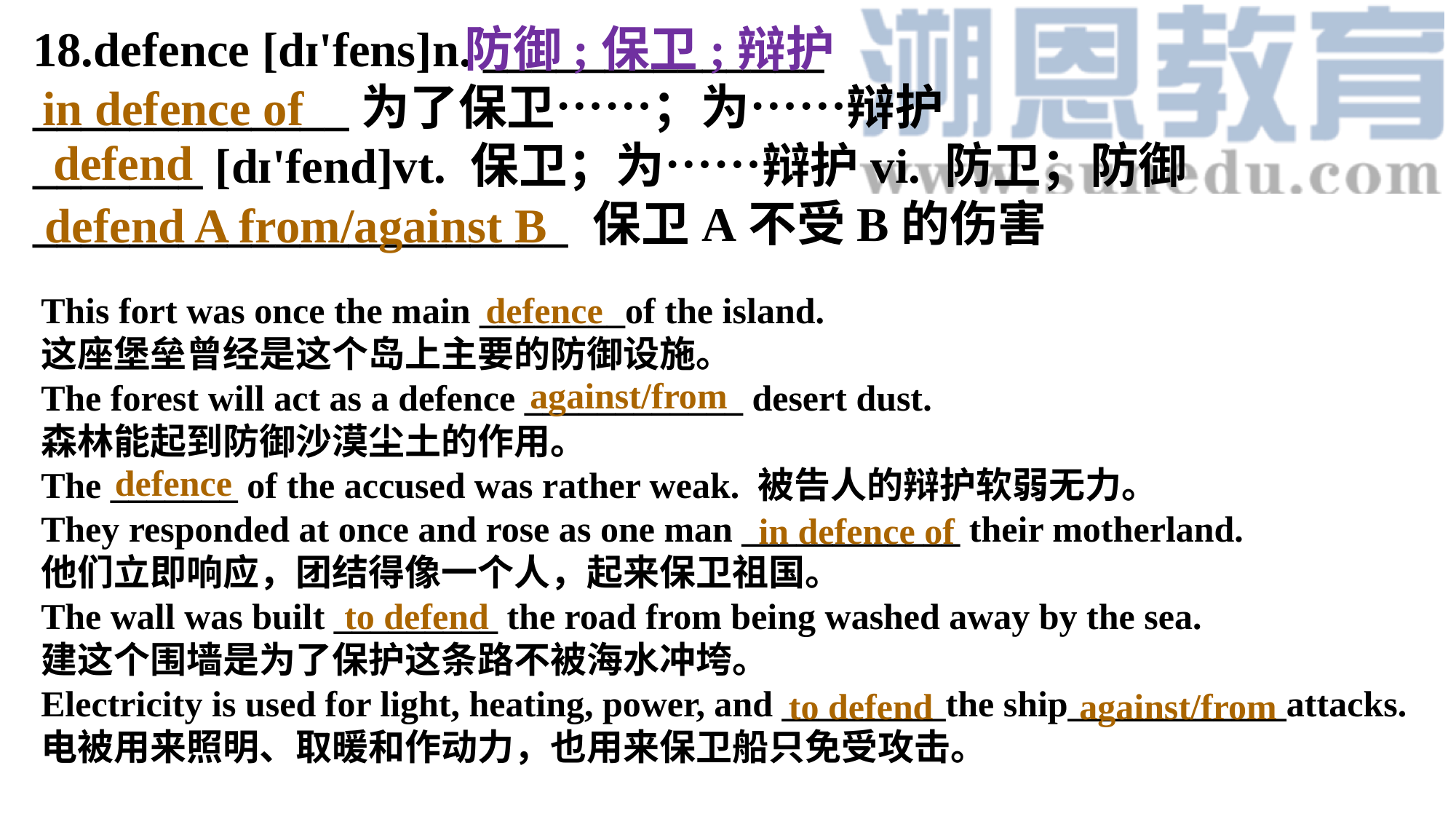

18.defence [dɪ'fens]n. ______________
_____________为了保卫……；为……辩护
_______ [dɪ'fend]vt. 保卫；为……辩护vi. 防卫；防御
______________________ 保卫A不受B的伤害
防御;保卫;辩护
in defence of
 defend
 defend A from/against B
This fort was once the main ________of the island.
这座堡垒曾经是这个岛上主要的防御设施。
The forest will act as a defence ____________ desert dust.
森林能起到防御沙漠尘土的作用。
The _______ of the accused was rather weak. 被告人的辩护软弱无力。
They responded at once and rose as one man ____________ their motherland.
他们立即响应，团结得像一个人，起来保卫祖国。
The wall was built _________ the road from being washed away by the sea.
建这个围墙是为了保护这条路不被海水冲垮。
Electricity is used for light, heating, power, and _________the ship____________attacks.
电被用来照明、取暖和作动力，也用来保卫船只免受攻击。
 defence
 against/from
 defence
 in defence of
 to defend
 to defend
 against/from